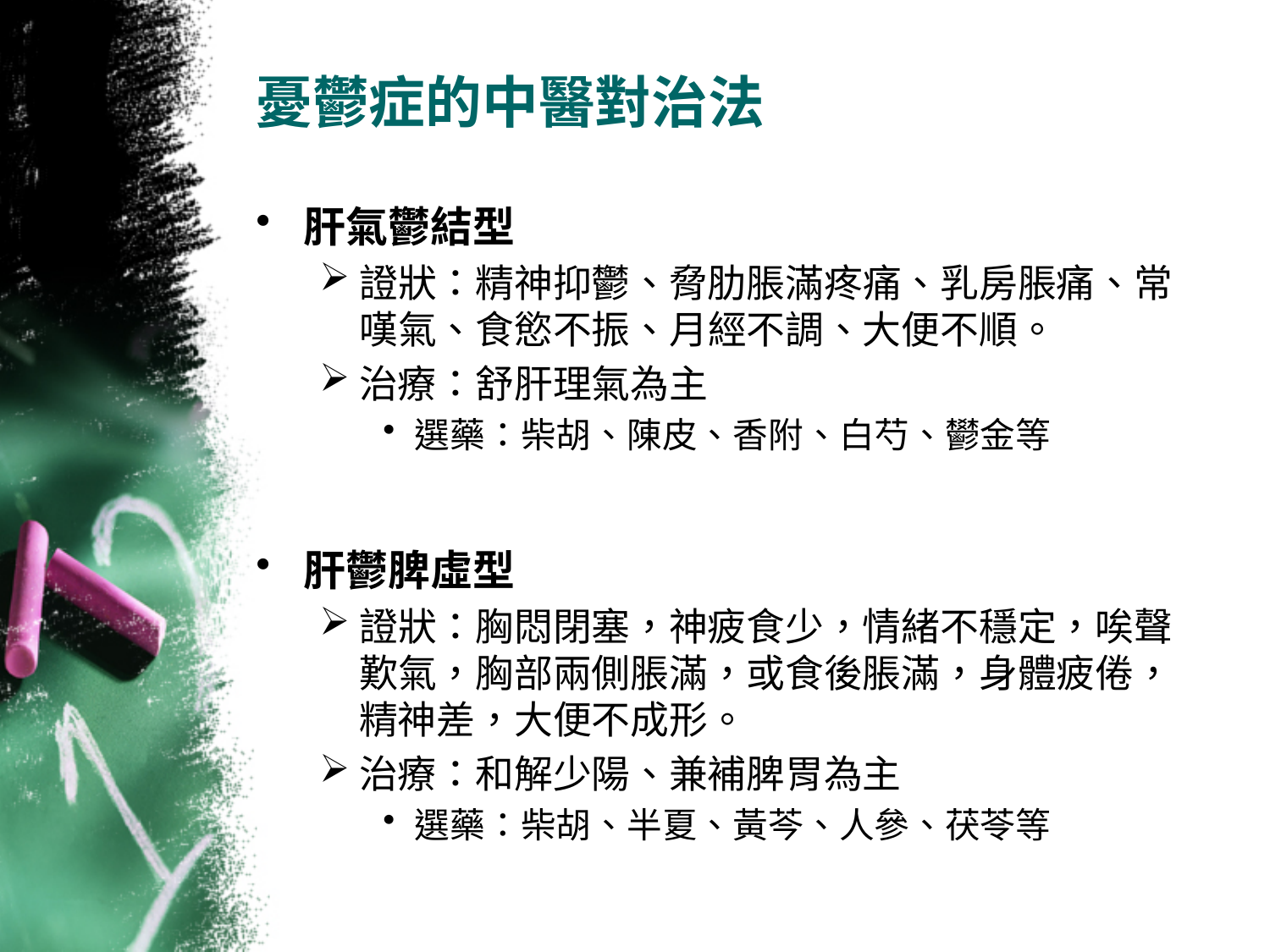

# 憂鬱症的中醫對治法
肝氣鬱結型
證狀：精神抑鬱、脅肋脹滿疼痛、乳房脹痛、常嘆氣、食慾不振、月經不調、大便不順。
治療：舒肝理氣為主
選藥：柴胡、陳皮、香附、白芍、鬰金等

肝鬱脾虛型
證狀：胸悶閉塞，神疲食少，情緒不穩定，唉聲歎氣，胸部兩側脹滿，或食後脹滿，身體疲倦，精神差，大便不成形。
治療：和解少陽、兼補脾胃為主
選藥：柴胡、半夏、黃芩、人參、茯苓等